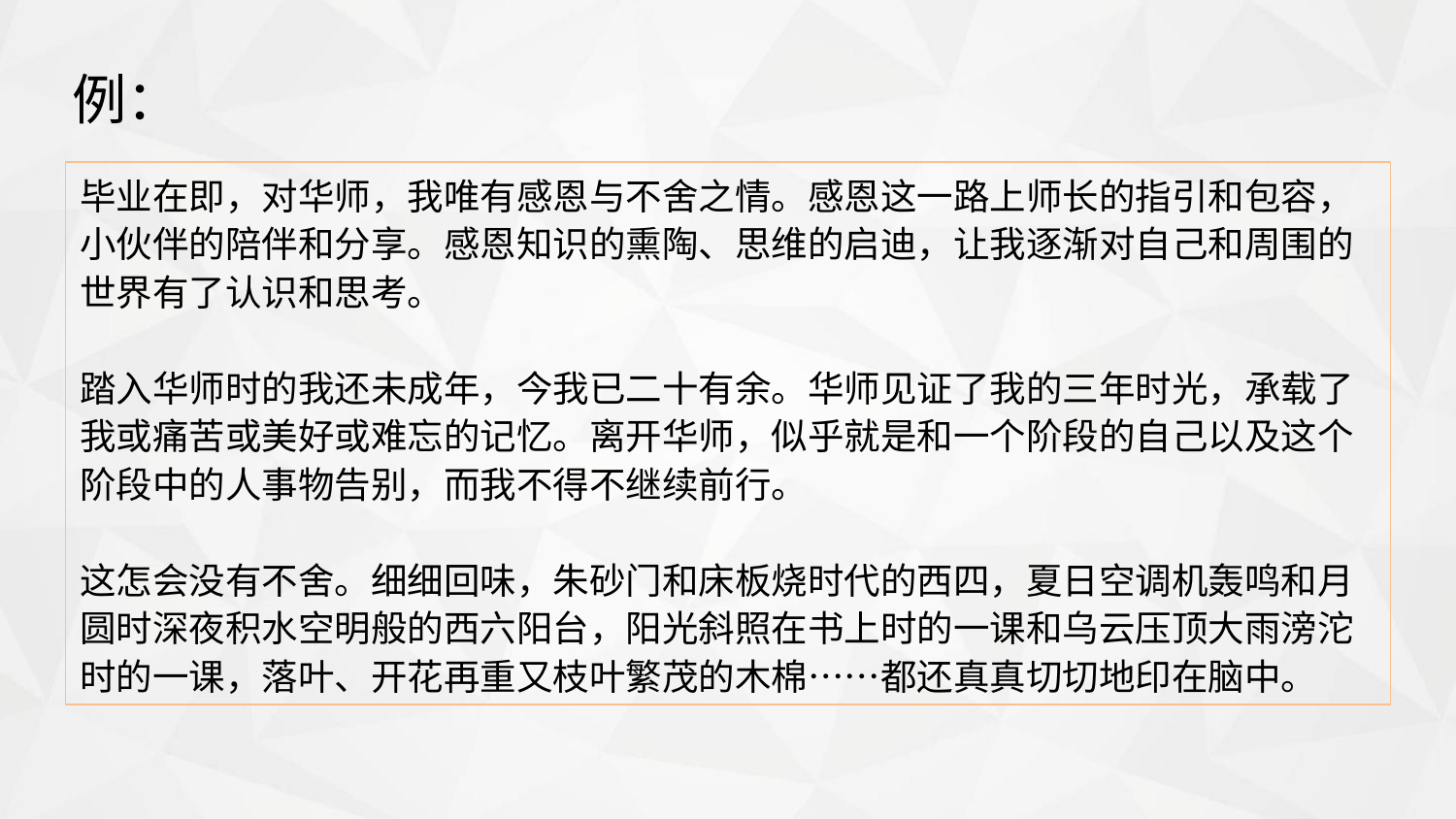

例：
毕业在即，对华师，我唯有感恩与不舍之情。感恩这一路上师长的指引和包容，小伙伴的陪伴和分享。感恩知识的熏陶、思维的启迪，让我逐渐对自己和周围的世界有了认识和思考。

踏入华师时的我还未成年，今我已二十有余。华师见证了我的三年时光，承载了我或痛苦或美好或难忘的记忆。离开华师，似乎就是和一个阶段的自己以及这个阶段中的人事物告别，而我不得不继续前行。

这怎会没有不舍。细细回味，朱砂门和床板烧时代的西四，夏日空调机轰鸣和月圆时深夜积水空明般的西六阳台，阳光斜照在书上时的一课和乌云压顶大雨滂沱时的一课，落叶、开花再重又枝叶繁茂的木棉……都还真真切切地印在脑中。